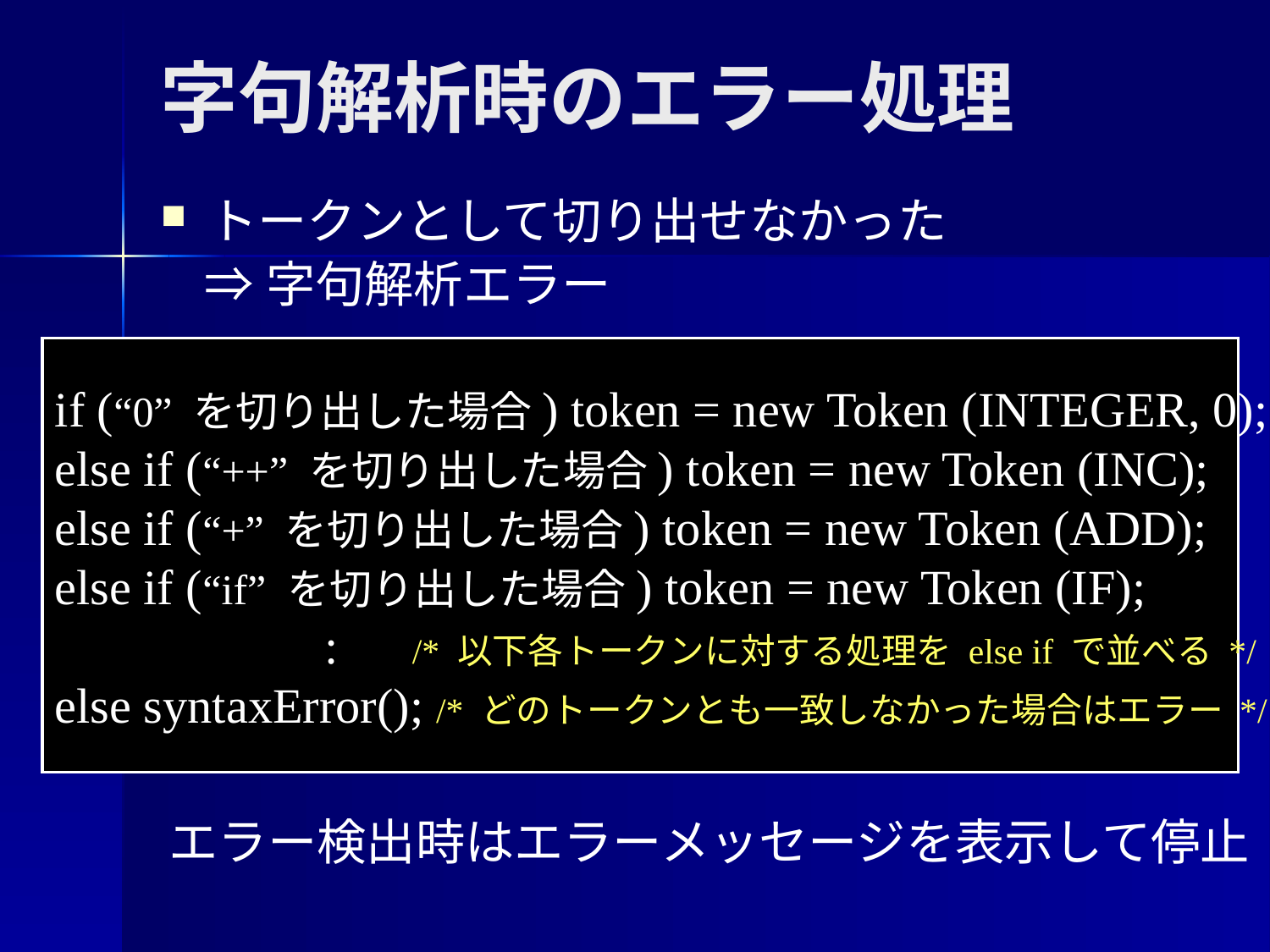

# 字句解析時のエラー処理
トークンとして切り出せなかった
    ⇒字句解析エラー
if (“0” を切り出した場合) token = new Token (INTEGER, 0);
else if (“++” を切り出した場合) token = new Token (INC);
else if (“+” を切り出した場合) token = new Token (ADD);
else if (“if” を切り出した場合) token = new Token (IF);
                      :      /* 以下各トークンに対する処理を else if で並べる */
else syntaxError(); /* どのトークンとも一致しなかった場合はエラー */
エラー検出時はエラーメッセージを表示して停止